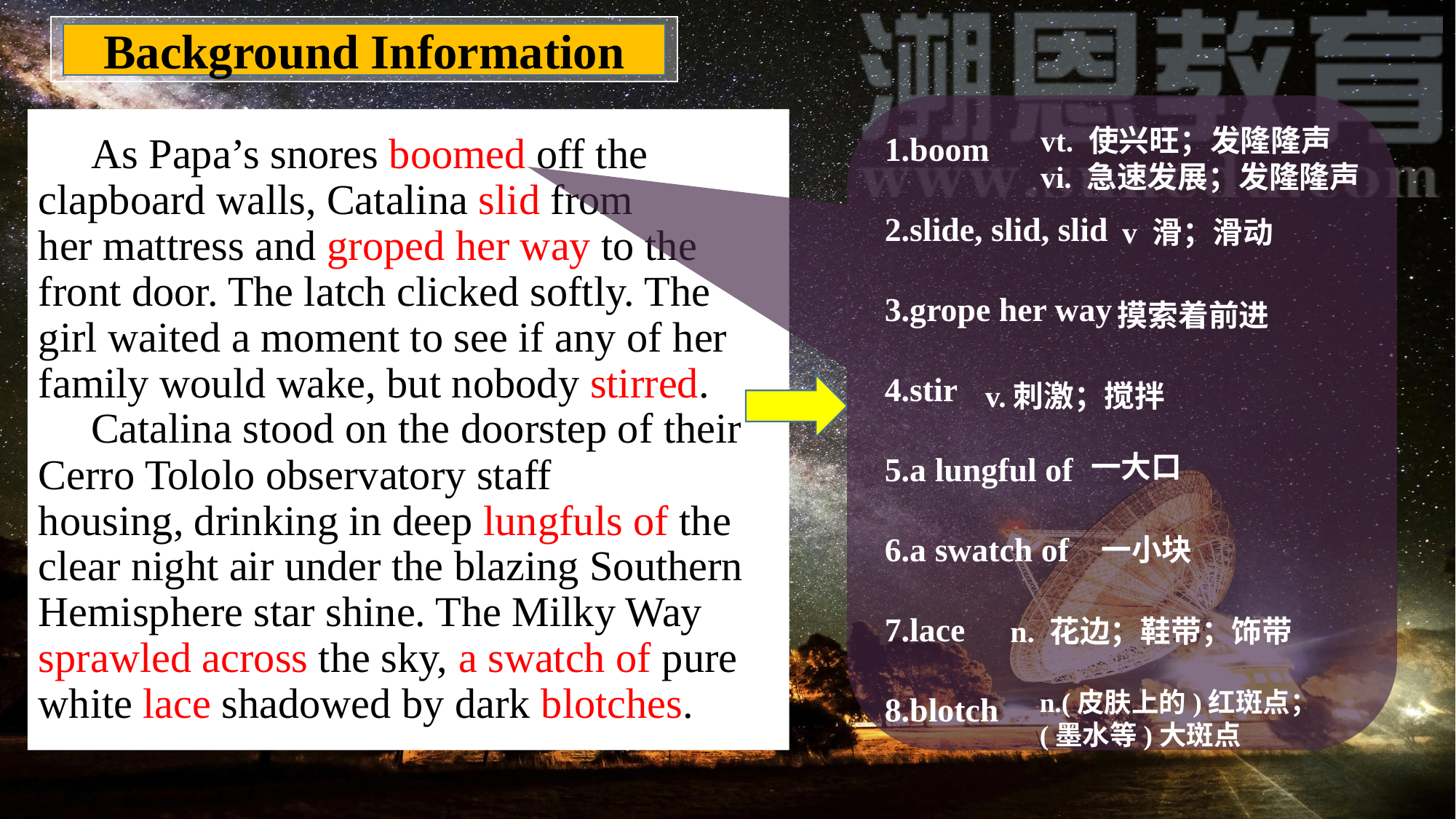

Background Information
1.boom

2.slide, slid, slid

3.grope her way

4.stir

5.a lungful of

6.a swatch of

7.lace

8.blotch
# As Papa’s snores boomed off the clapboard walls, Catalina slid from her mattress and groped her way to the front door. The latch clicked softly. The girl waited a moment to see if any of her family would wake, but nobody stirred. 　Catalina stood on the doorstep of their Cerro Tololo observatory staff housing, drinking in deep lungfuls of the clear night air under the blazing Southern Hemisphere star shine. The Milky Way sprawled across the sky, a swatch of pure white lace shadowed by dark blotches.
vt. 使兴旺；发隆隆声 vi. 急速发展；发隆隆声
v 滑；滑动
摸索着前进
v.刺激；搅拌

一大口
一小块
n. 花边；鞋带；饰带
n.(皮肤上的)红斑点；(墨水等)大斑点